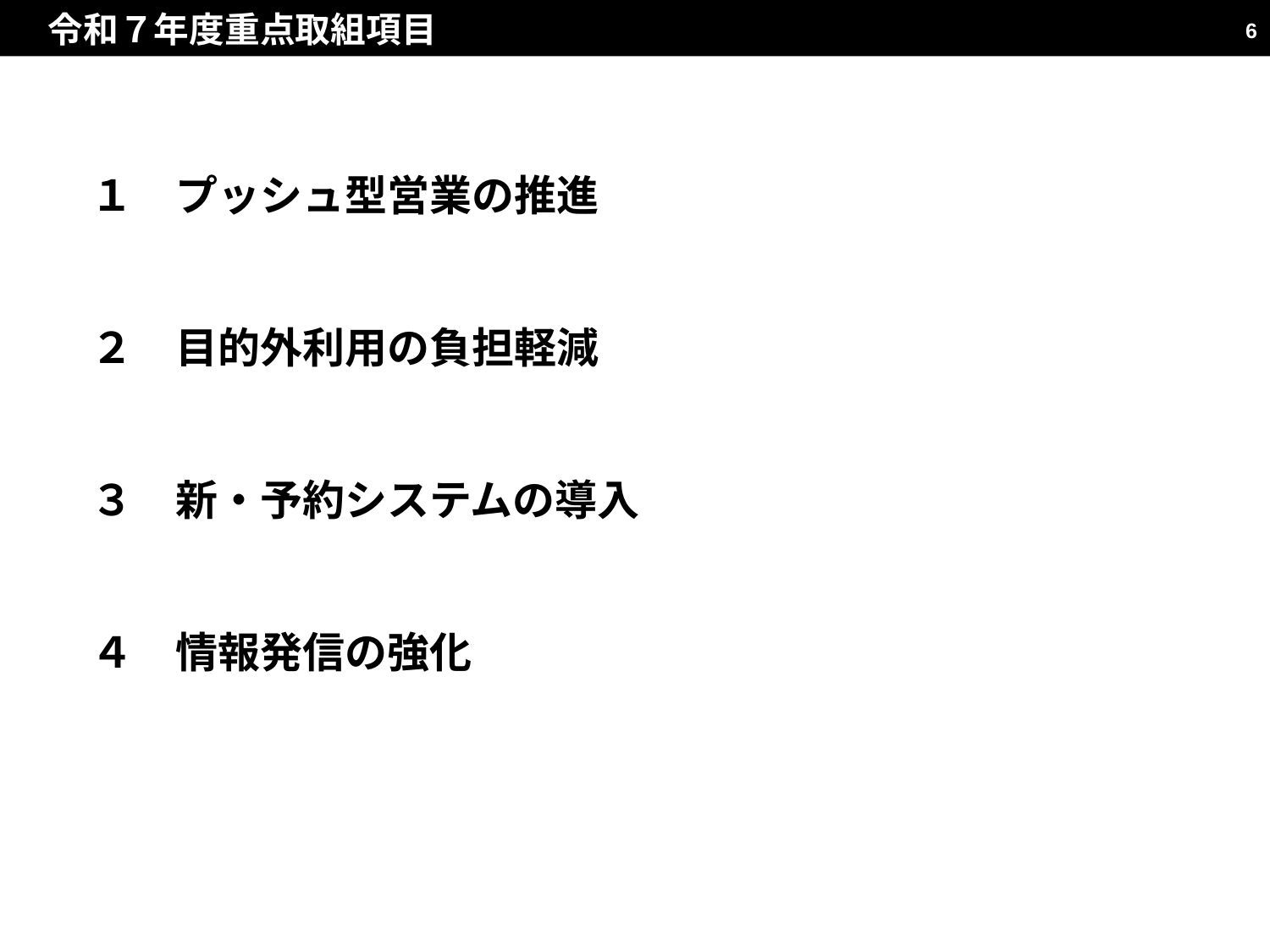

令和７年度重点取組項目
6

１　プッシュ型営業の推進

２　目的外利用の負担軽減

３　新・予約システムの導入

４　情報発信の強化